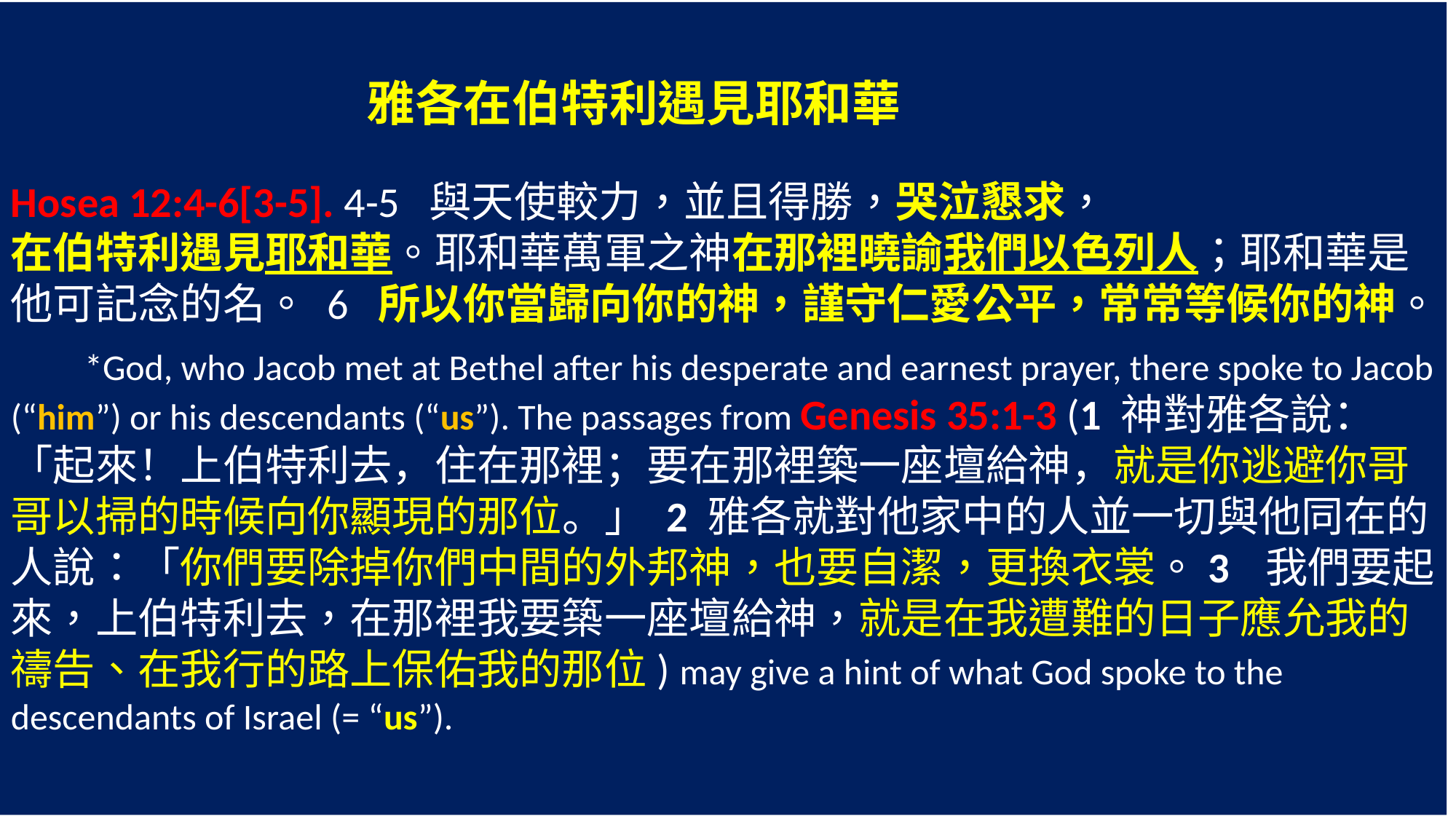

雅各在伯特利遇見耶和華

Hosea 12:4-6[3-5]. 4-5  與天使較力，並且得勝，哭泣懇求，
在伯特利遇見耶和華。耶和華萬軍之神在那裡曉諭我們以色列人；耶和華是他可記念的名。 6  所以你當歸向你的神，謹守仁愛公平，常常等候你的神。

         *God, who Jacob met at Bethel after his desperate and earnest prayer, there spoke to Jacob (“him”) or his descendants (“us”). The passages from Genesis 35:1-3 (1 神對雅各說：「起來！上伯特利去，住在那裡；要在那裡築一座壇給神，就是你逃避你哥哥以掃的時候向你顯現的那位。」 2 雅各就對他家中的人並一切與他同在的人說：「你們要除掉你們中間的外邦神，也要自潔，更換衣裳。3 我們要起來，上伯特利去，在那裡我要築一座壇給神，就是在我遭難的日子應允我的禱告、在我行的路上保佑我的那位) may give a hint of what God spoke to the descendants of Israel (= “us”).